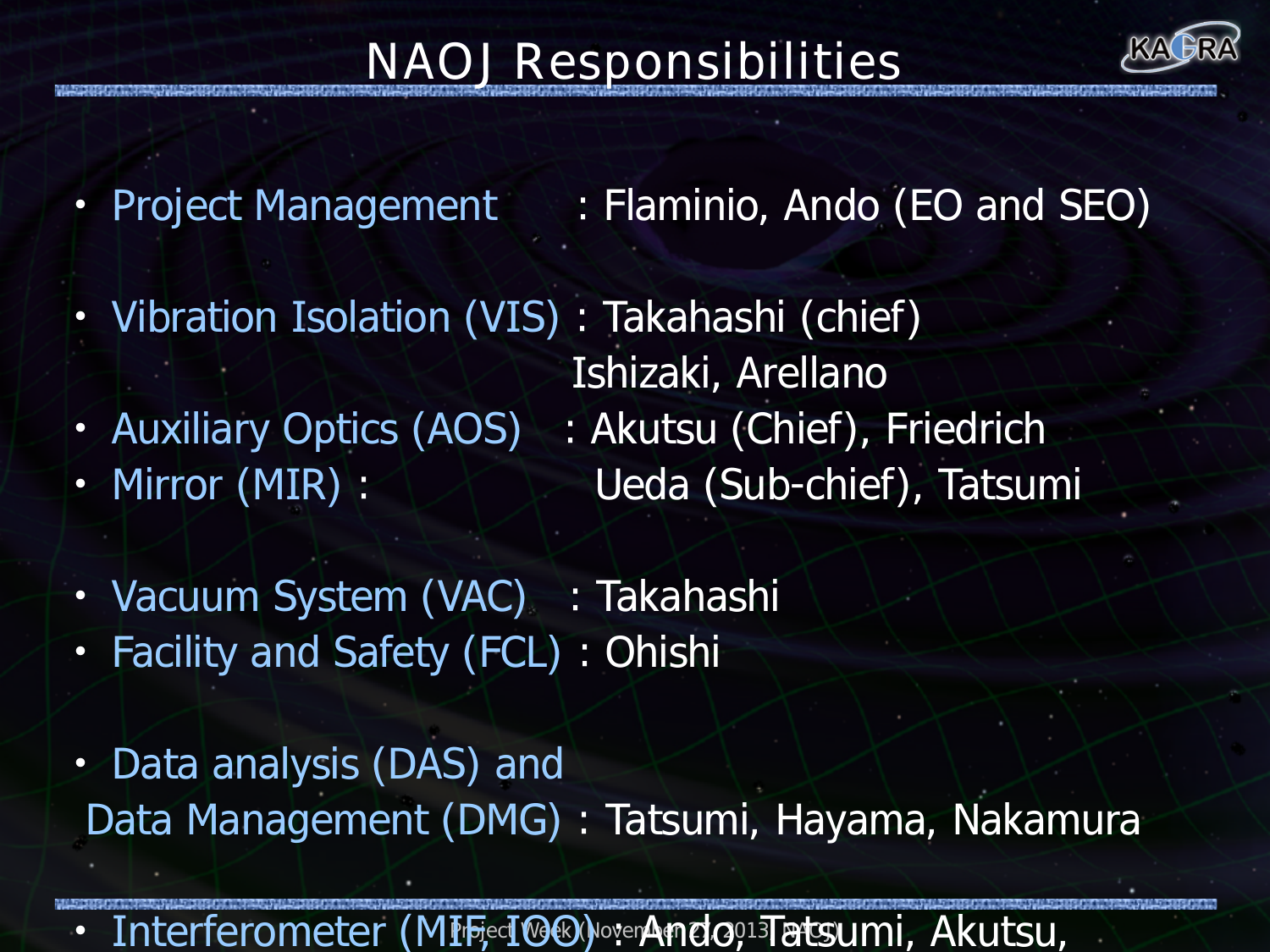

# NAOJ Responsibilities
・Project Management      : Flaminio, Ando (EO and SEO)

・Vibration Isolation (VIS) : Takahashi (chief)
                                       Ishizaki, Arellano
・Auxiliary Optics (AOS)   : Akutsu (Chief), Friedrich
・Mirror (MIR) :                 Ueda (Sub-chief), Tatsumi

・Vacuum System (VAC)   : Takahashi
・Facility and Safety (FCL) : Ohishi
・Data analysis (DAS) and
  Data Management (DMG) : Tatsumi, Hayama, Nakamura
・Interferometer (MIF, IOO) : Ando, Tatsumi, Akutsu, Hayama
Project Week (November 27, 2013, NAOJ)